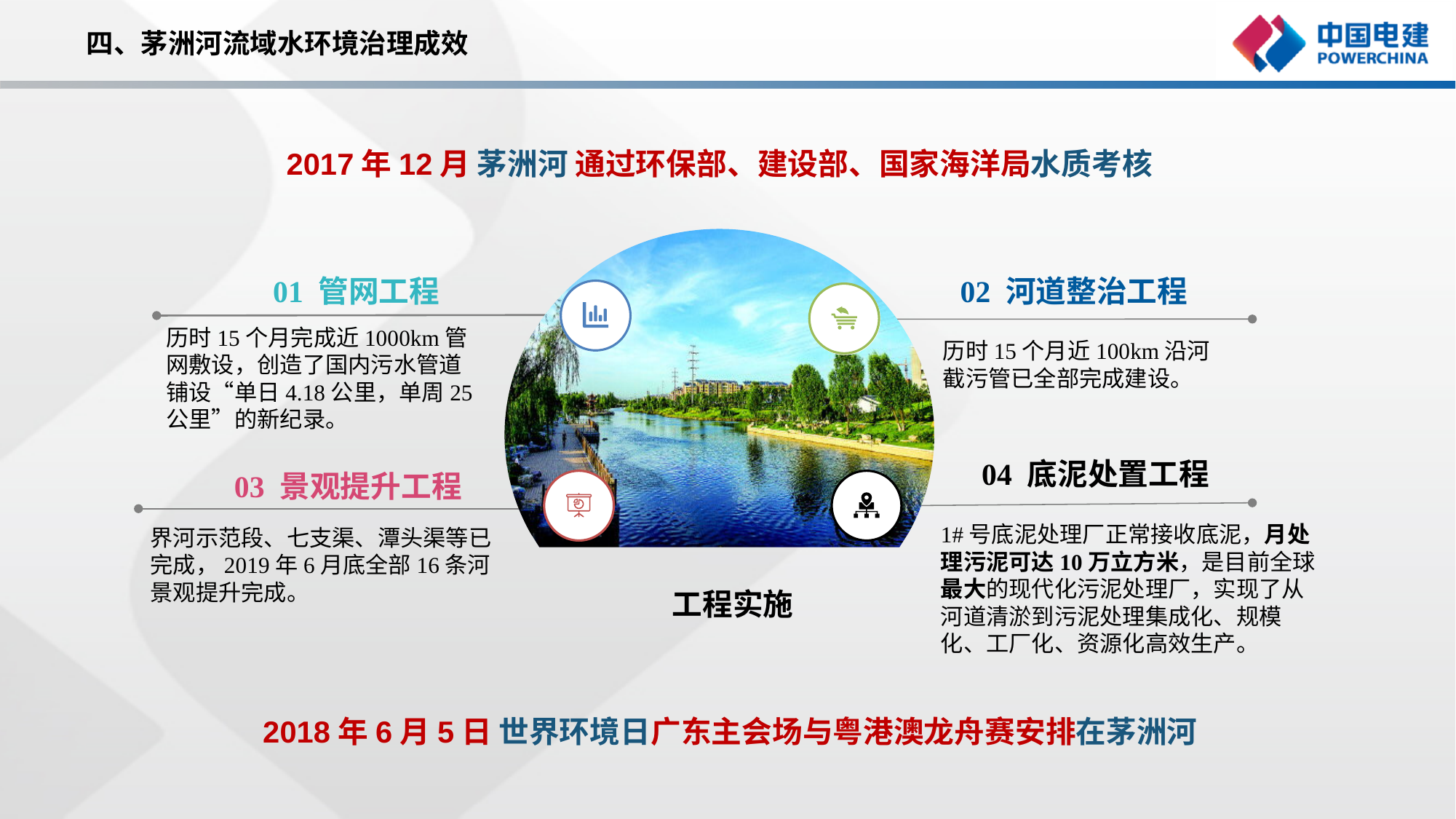

四、茅洲河流域水环境治理成效
2017年12月 茅洲河 通过环保部、建设部、国家海洋局水质考核

01 管网工程
02 河道整治工程

历时15个月完成近1000km管网敷设，创造了国内污水管道铺设“单日4.18公里，单周25公里”的新纪录。

历时15个月近100km沿河截污管已全部完成建设。
04 底泥处置工程
03 景观提升工程

1#号底泥处理厂正常接收底泥，月处理污泥可达10万立方米，是目前全球最大的现代化污泥处理厂，实现了从河道清淤到污泥处理集成化、规模化、工厂化、资源化高效生产。
界河示范段、七支渠、潭头渠等已完成，2019年6月底全部16条河景观提升完成。
工程实施
2018年6月5日 世界环境日广东主会场与粤港澳龙舟赛安排在茅洲河